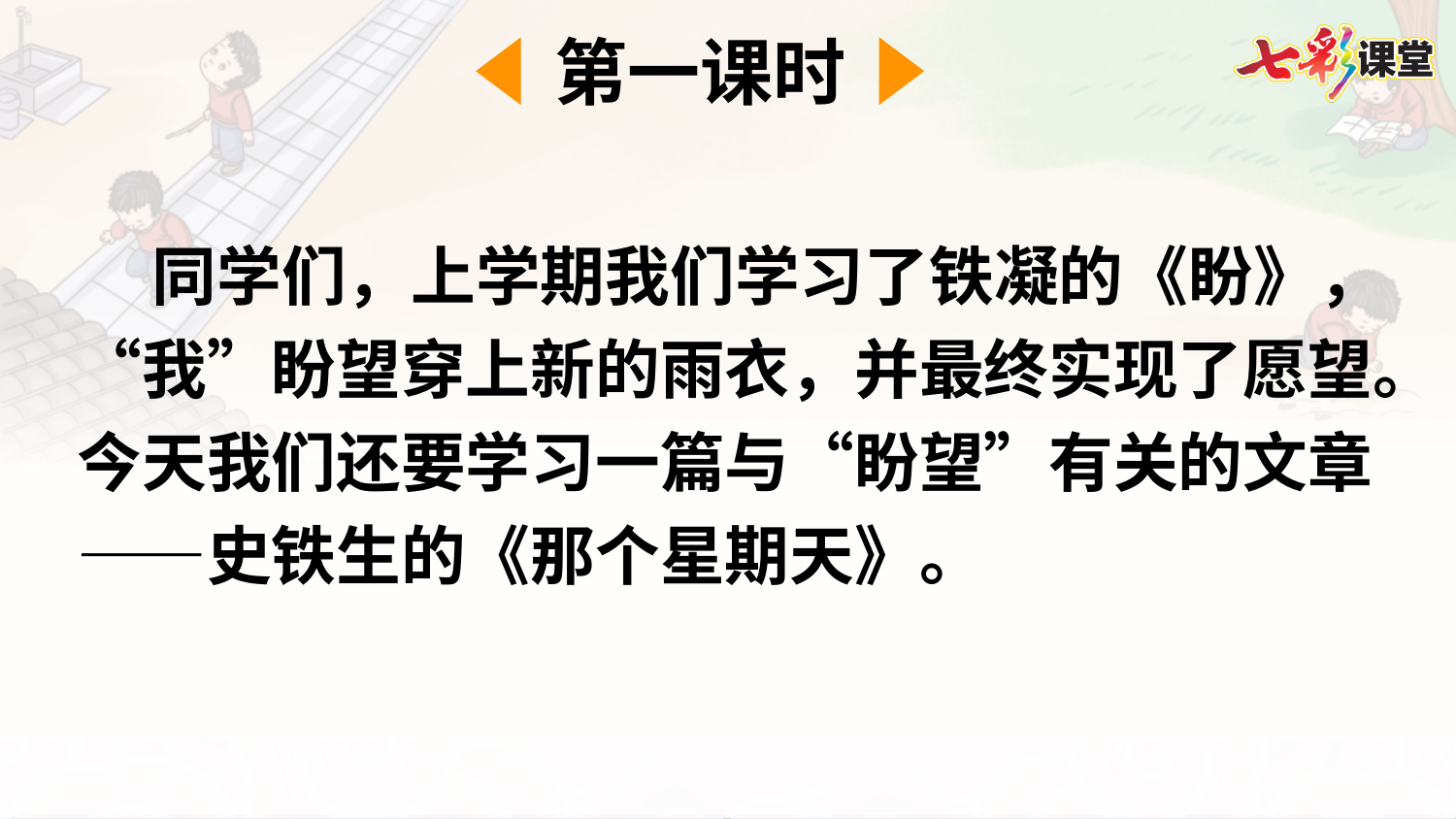

第一课时

    同学们，上学期我们学习了铁凝的《盼》，“我”盼望穿上新的雨衣，并最终实现了愿望。今天我们还要学习一篇与“盼望”有关的文章——史铁生的《那个星期天》。